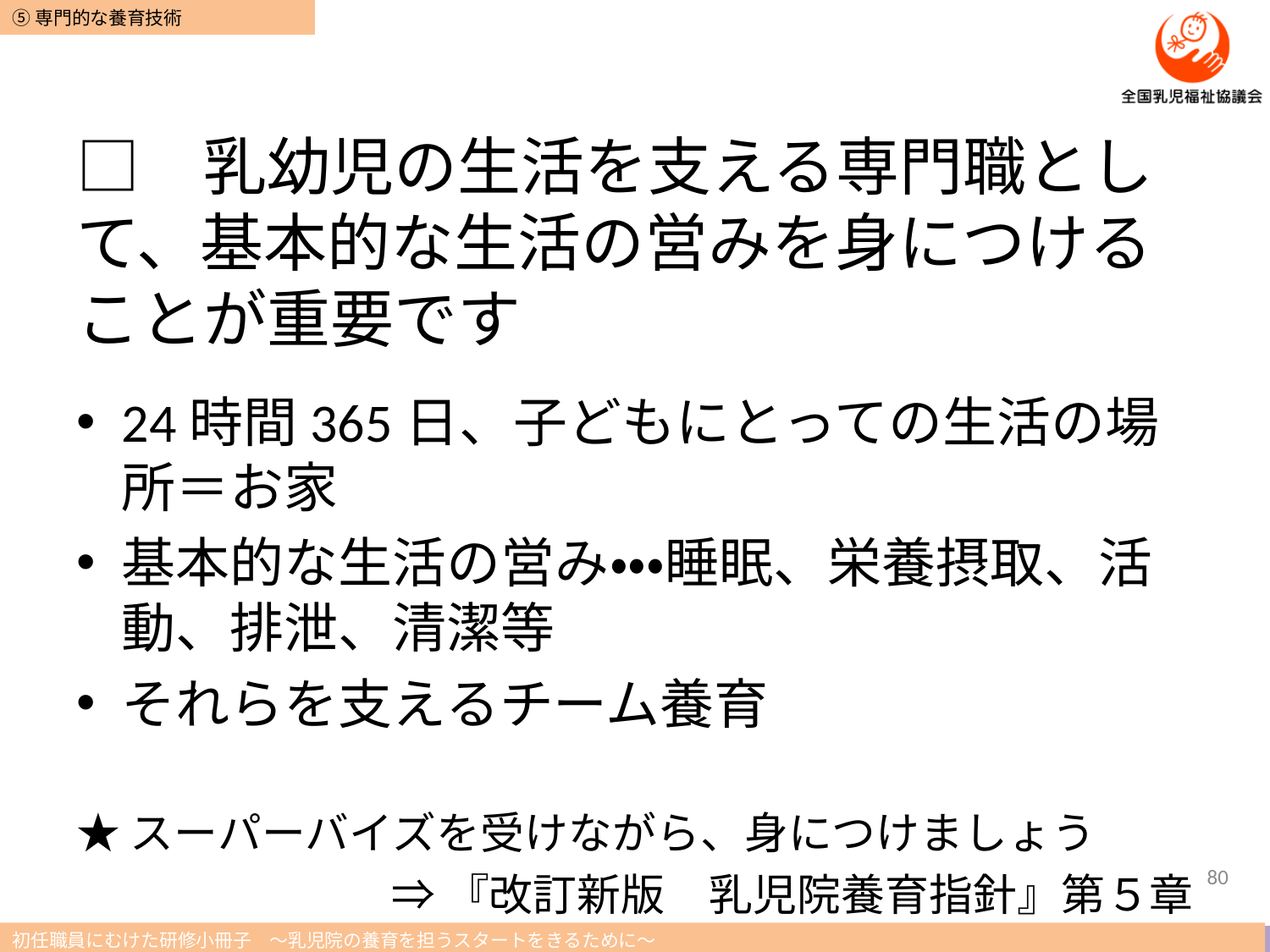

# □	乳幼児の生活を支える専門職として、基本的な生活の営みを身につけることが重要です

24時間365日、子どもにとっての生活の場所＝お家
基本的な生活の営み・・・睡眠、栄養摂取、活動、排泄、清潔等
それらを支えるチーム養育

★スーパーバイズを受けながら、身につけましょう
⇒『改訂新版　乳児院養育指針』第５章

80